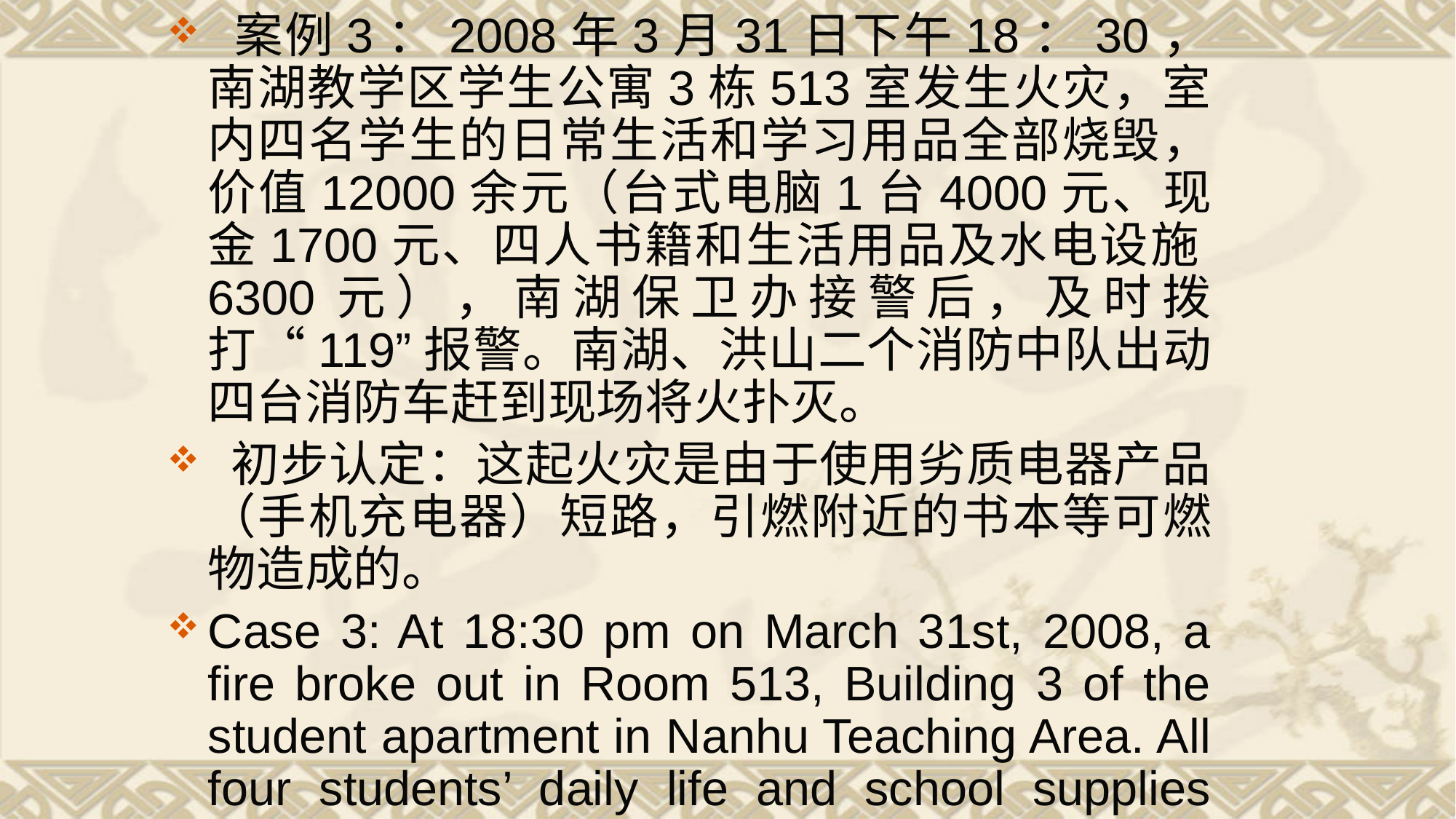

# 案例3：2008年3月31日下午18：30，南湖教学区学生公寓3栋513室发生火灾，室内四名学生的日常生活和学习用品全部烧毁，价值12000余元（台式电脑1台4000元、现金1700元、四人书籍和生活用品及水电设施6300元），南湖保卫办接警后，及时拨打“119”报警。南湖、洪山二个消防中队出动四台消防车赶到现场将火扑灭。
 初步认定：这起火灾是由于使用劣质电器产品（手机充电器）短路，引燃附近的书本等可燃物造成的。
Case 3: At 18:30 pm on March 31st, 2008, a fire broke out in Room 513, Building 3 of the student apartment in Nanhu Teaching Area. All four students’ daily life and school supplies were burned down, worth more than 12,000 yuan (1 set for desktop PC 4000 yuan. , cash 1,700 yuan, four people’s books and supplies and utilities 6,300 yuan), After receiving the alarm, NanHu Security Office promptly dial "119" alarm. Nanhu and Hongshan fire squadrons dispatched four fire engines to the scene to extinguish the fire.
  Preliminary recognition: This fire was caused by the use of short-circuited, low-quality electrical products (mobile phone chargers) and the ignition of nearby books and other combustibles.